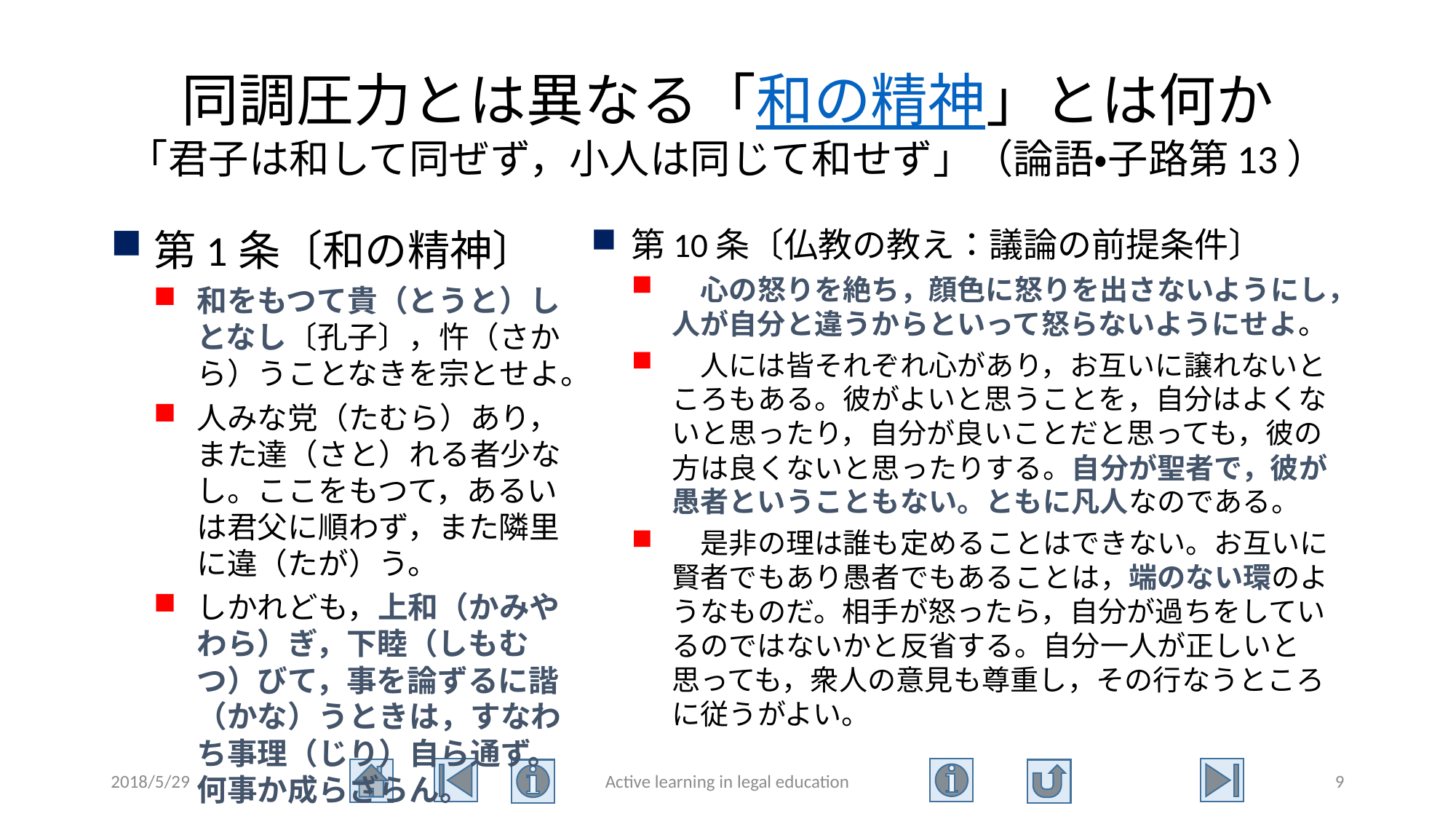

# 同調圧力とは異なる「和の精神」とは何か 「君子は和して同ぜず，小人は同じて和せず」（論語・子路第13）
第1条〔和の精神〕
和をもつて貴（とうと）しとなし〔孔子〕，忤（さから）うことなきを宗とせよ。
人みな党（たむら）あり，また達（さと）れる者少なし。ここをもつて，あるいは君父に順わず，また隣里に違（たが）う。
しかれども，上和（かみやわら）ぎ，下睦（しもむつ）びて，事を論ずるに諧（かな）うときは，すなわち事理（じり）自ら通ず。何事か成らざらん。

第10条〔仏教の教え：議論の前提条件〕
　心の怒りを絶ち，顔色に怒りを出さないようにし，人が自分と違うからといって怒らないようにせよ。
　人には皆それぞれ心があり，お互いに譲れないところもある。彼がよいと思うことを，自分はよくないと思ったり，自分が良いことだと思っても，彼の方は良くないと思ったりする。自分が聖者で，彼が愚者ということもない。ともに凡人なのである。
　是非の理は誰も定めることはできない。お互いに賢者でもあり愚者でもあることは，端のない環のようなものだ。相手が怒ったら，自分が過ちをしているのではないかと反省する。自分一人が正しいと思っても，衆人の意見も尊重し，その行なうところに従うがよい。
2018/5/29
Active learning in legal education
9